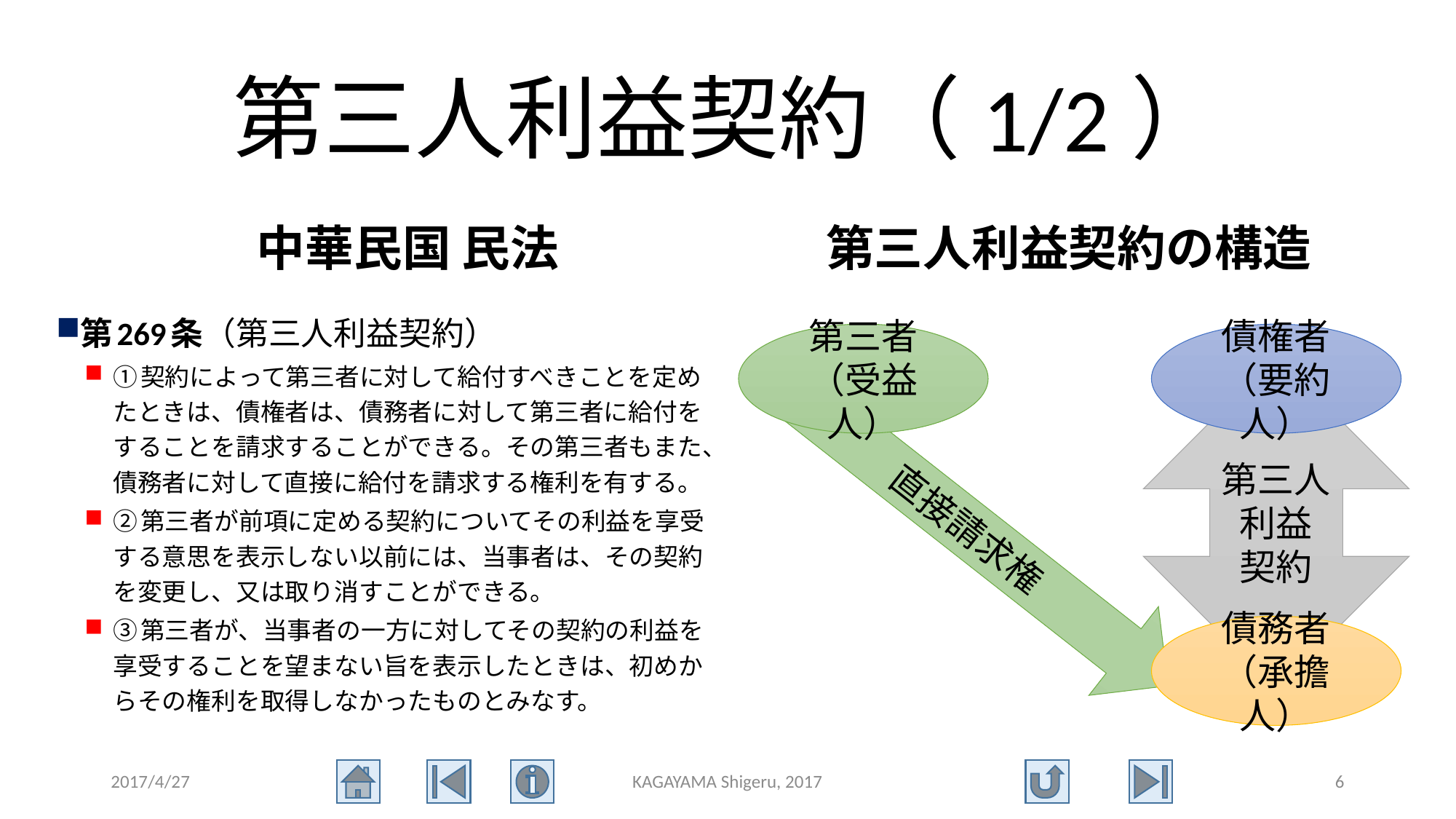

# 第三人利益契約（1/2）
中華民国 民法
第三人利益契約の構造
第269条（第三人利益契約）
①契約によって第三者に対して給付すべきことを定めたときは、債権者は、債務者に対して第三者に給付をすることを請求することができる。その第三者もまた、債務者に対して直接に給付を請求する権利を有する。
②第三者が前項に定める契約についてその利益を享受する意思を表示しない以前には、当事者は、その契約を変更し、又は取り消すことができる。
③第三者が、当事者の一方に対してその契約の利益を享受することを望まない旨を表示したときは、初めからその権利を取得しなかったものとみなす。
第三者（受益人）
債権者（要約人）
第三人利益
契約
直接請求権
債務者（承擔人）
2017/4/27
KAGAYAMA Shigeru, 2017
6